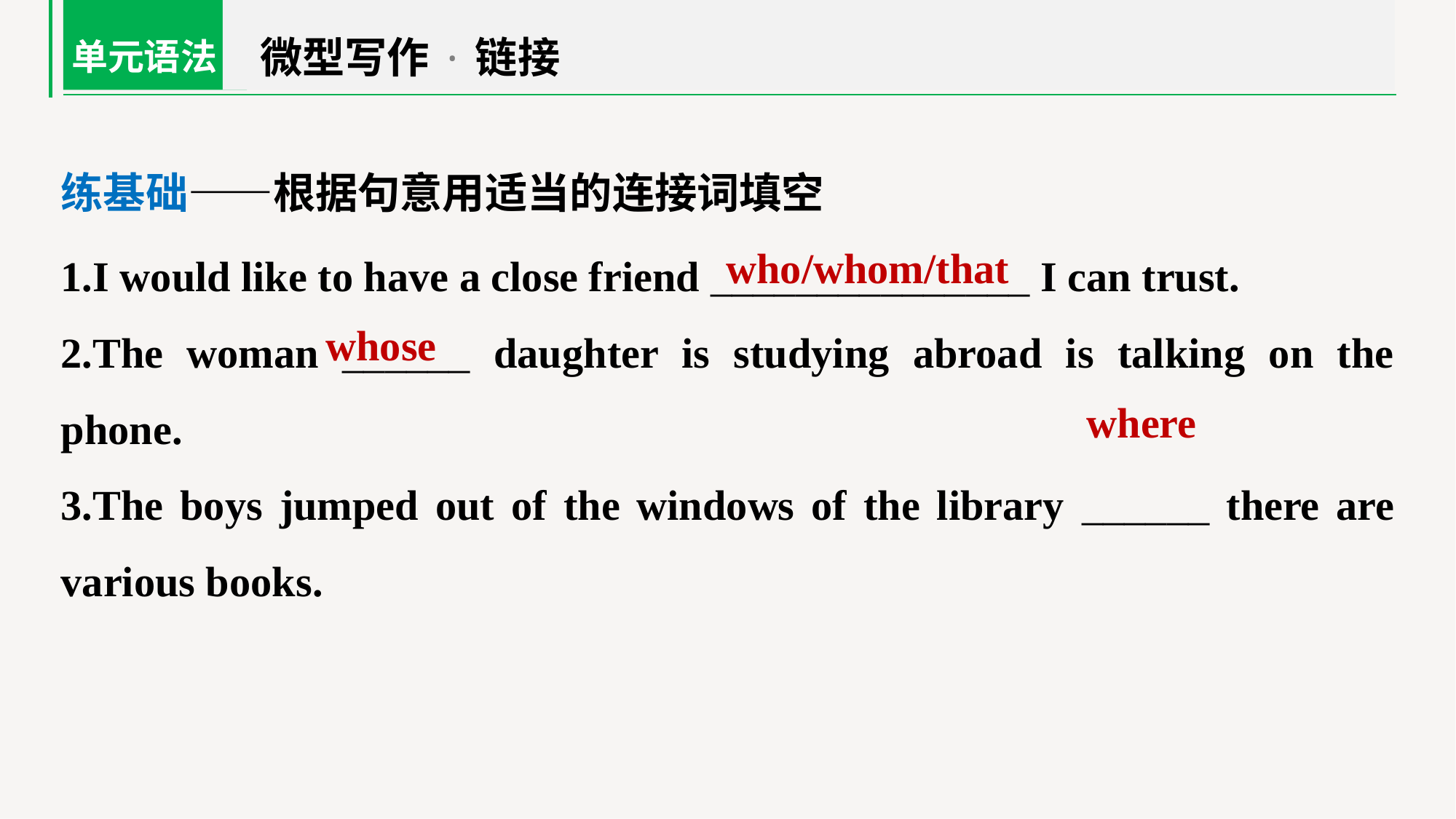

微型写作·链接
单元语法
练基础——根据句意用适当的连接词填空
1.I would like to have a close friend _______________ I can trust.
2.The woman ______ daughter is studying abroad is talking on the phone.
3.The boys jumped out of the windows of the library ______ there are various books.
who/whom/that
whose
where